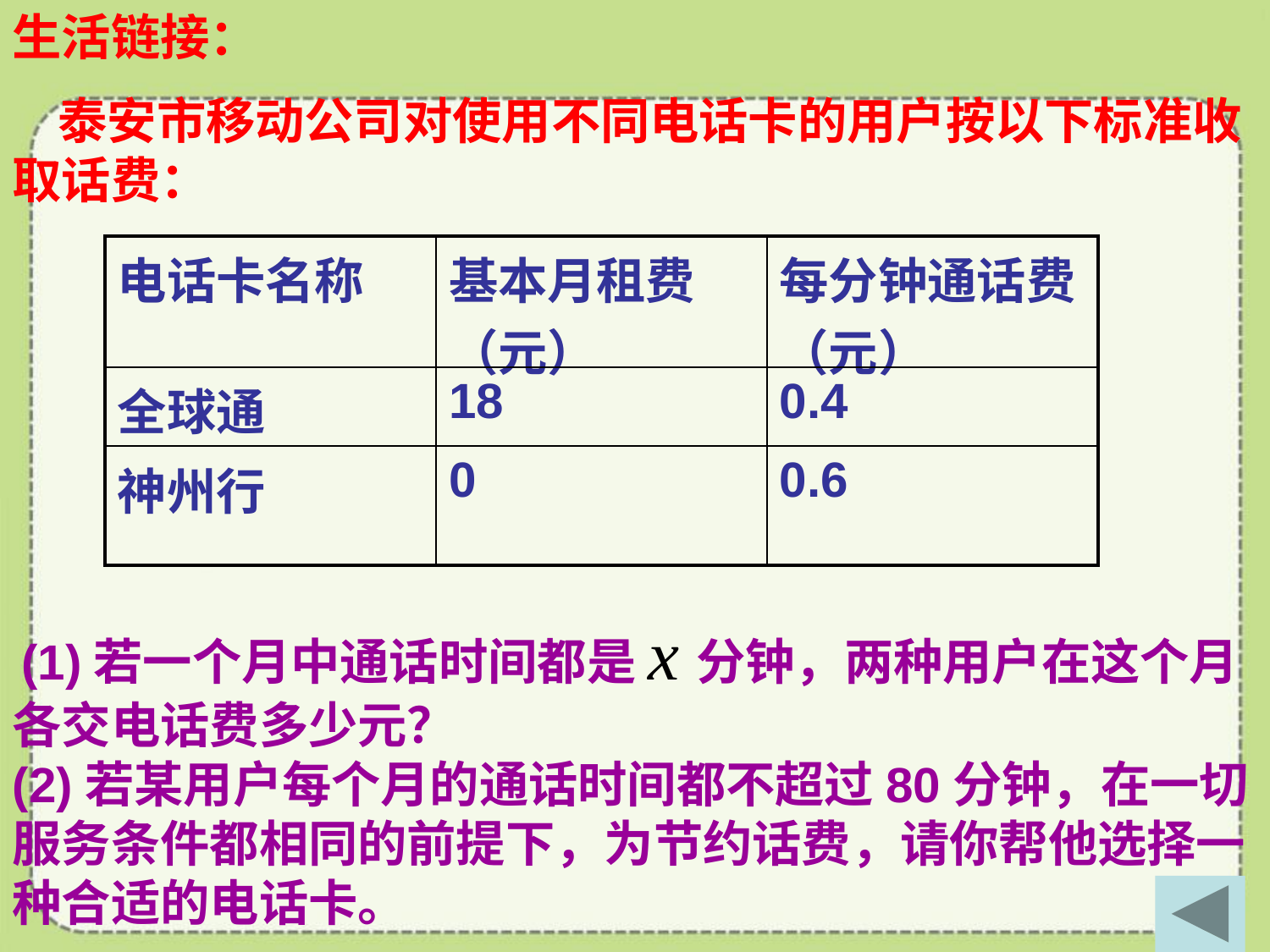

生活链接：
   泰安市移动公司对使用不同电话卡的用户按以下标准收取话费：

| 电话卡名称 | 基本月租费（元） | 每分钟通话费（元） |
| --- | --- | --- |
| 全球通 | 18 | 0.4 |
| 神州行 | 0 | 0.6 |
 (1)若一个月中通话时间都是x分钟，两种用户在这个月各交电话费多少元？
(2)若某用户每个月的通话时间都不超过80分钟，在一切服务条件都相同的前提下，为节约话费，请你帮他选择一种合适的电话卡。